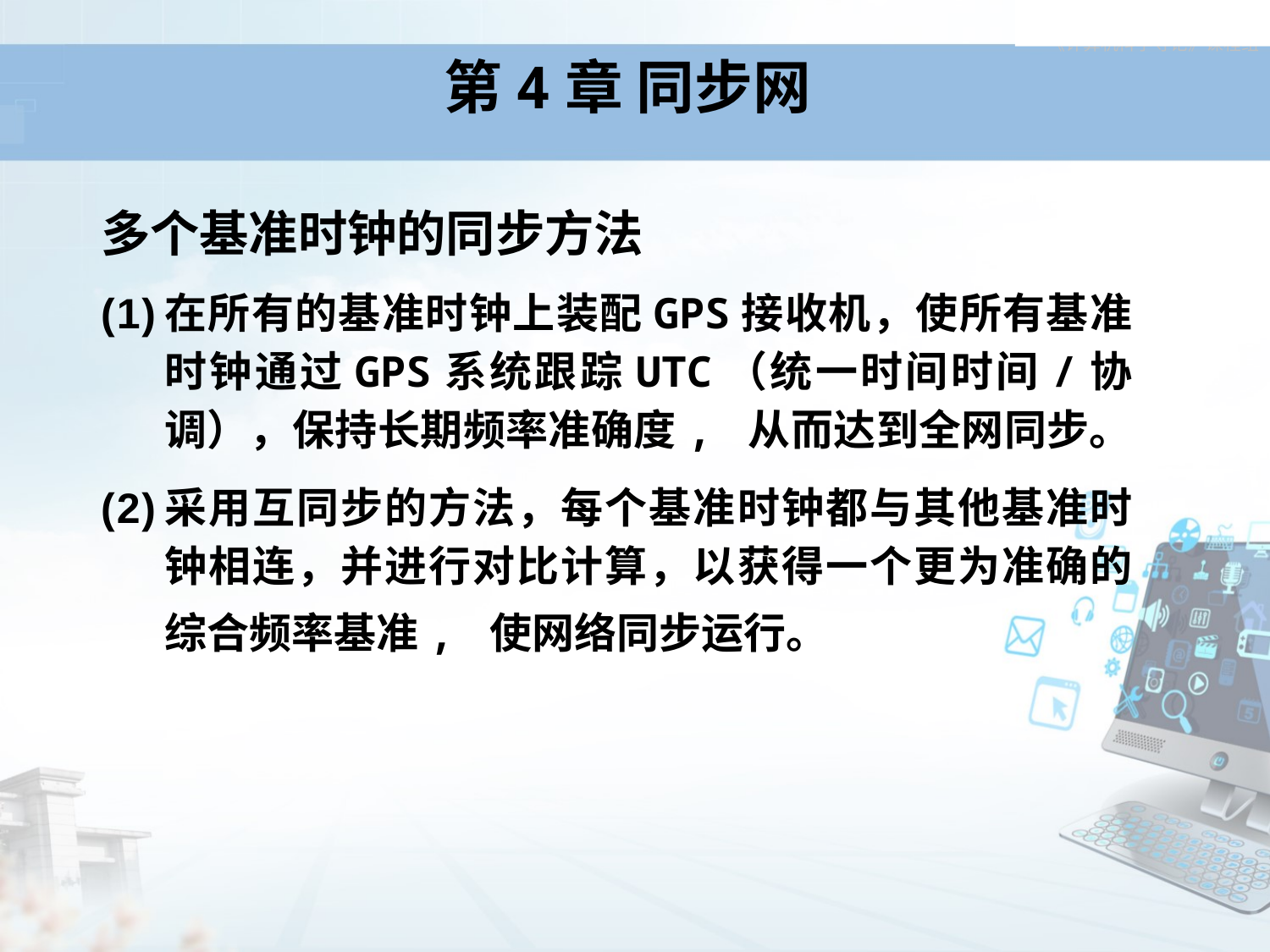

# 第4章 同步网
多个基准时钟的同步方法
在所有的基准时钟上装配GPS接收机，使所有基准时钟通过GPS系统跟踪UTC（统一时间时间/协调），保持长期频率准确度, 从而达到全网同步。
采用互同步的方法，每个基准时钟都与其他基准时钟相连，并进行对比计算，以获得一个更为准确的综合频率基准, 使网络同步运行。